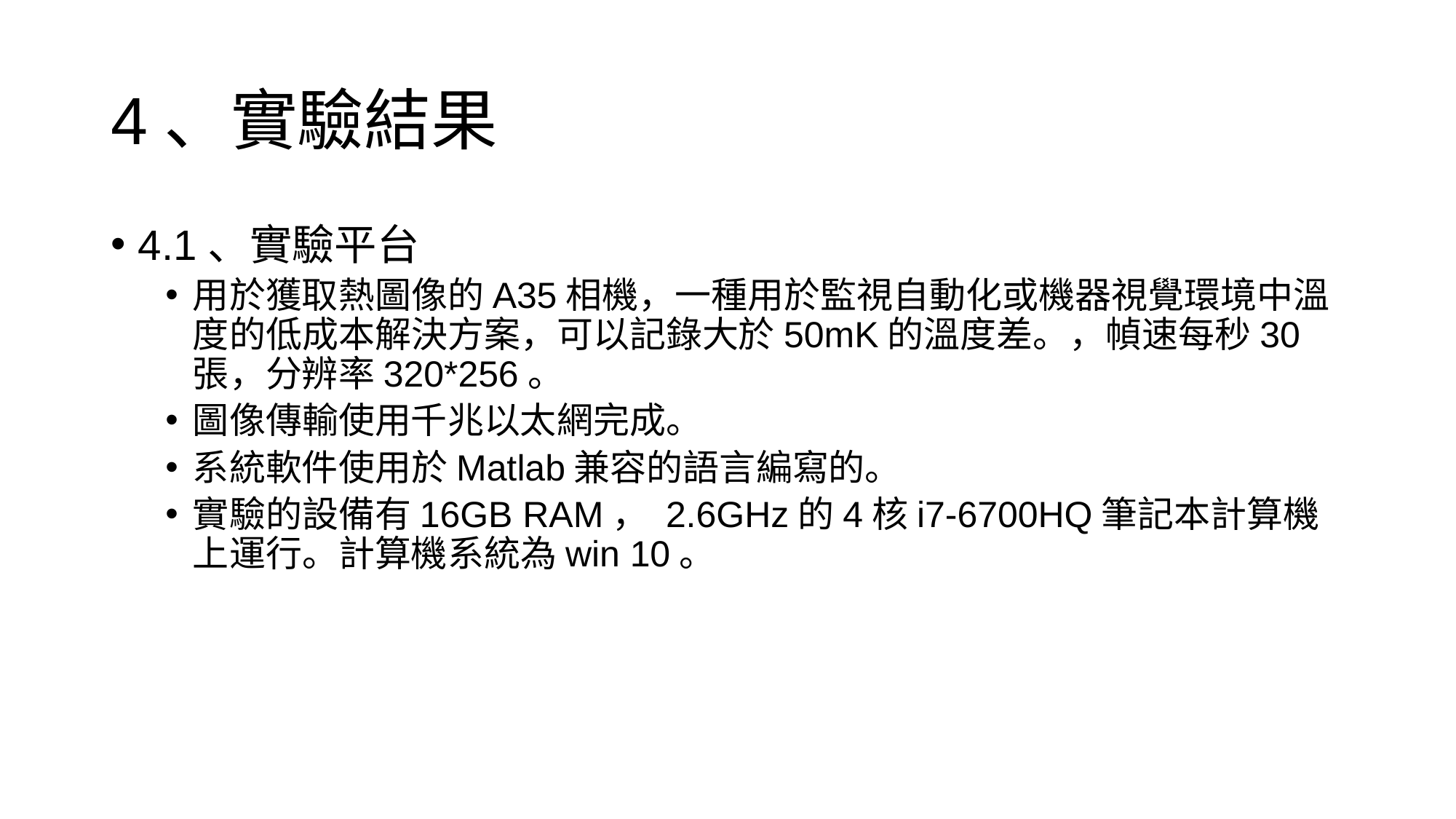

# 4、實驗結果
4.1、實驗平台
用於獲取熱圖像的A35相機，一種用於監視自動化或機器視覺環境中溫度的低成本解決方案，可以記錄大於50mK的溫度差。，幀速每秒30張，分辨率320*256。
圖像傳輸使用千兆以太網完成。
系統軟件使用於Matlab兼容的語言編寫的。
實驗的設備有16GB RAM， 2.6GHz的4核i7-6700HQ筆記本計算機上運行。計算機系統為win 10。